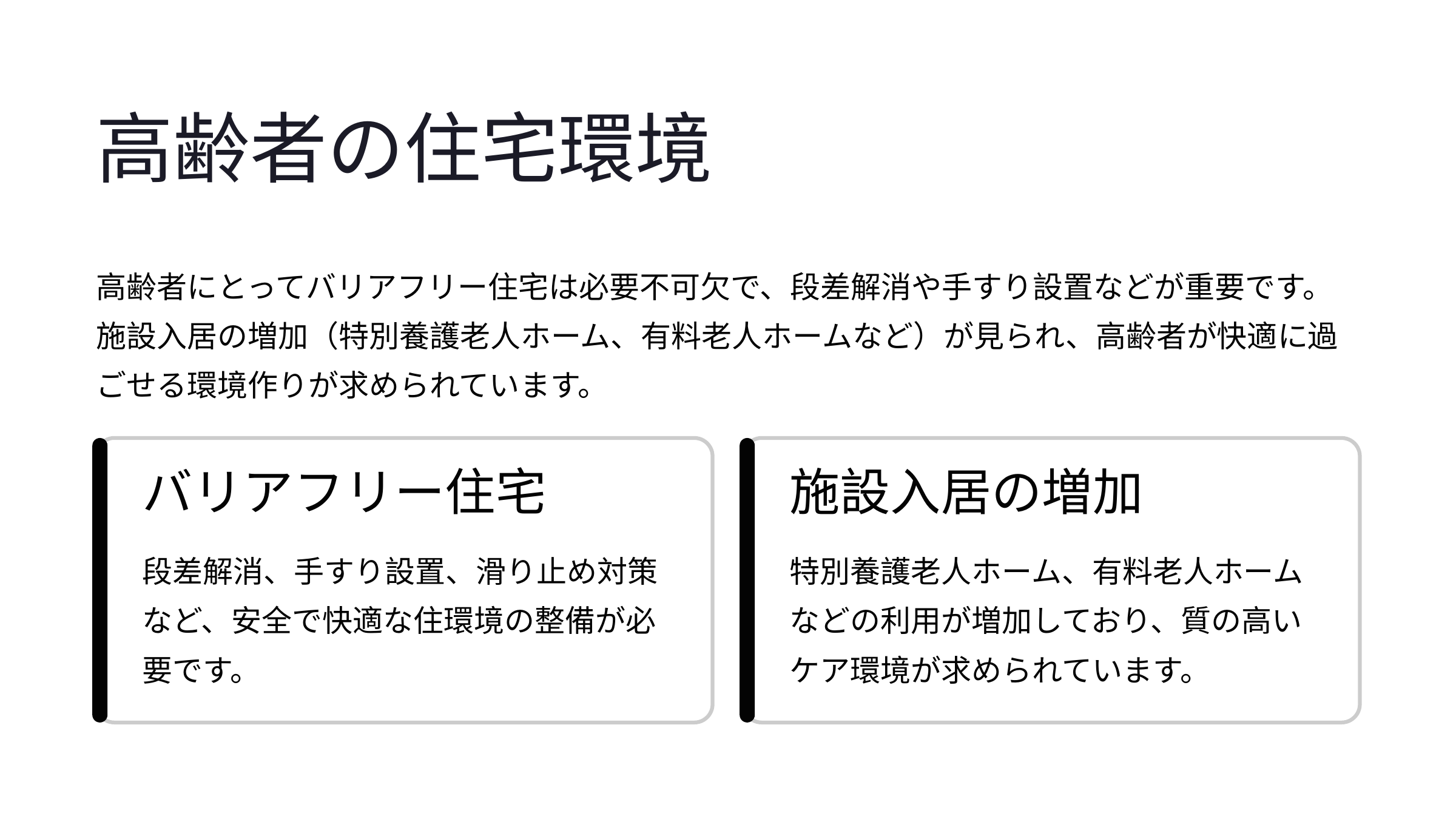

高齢者の住宅環境
高齢者にとってバリアフリー住宅は必要不可欠で、段差解消や手すり設置などが重要です。施設入居の増加（特別養護老人ホーム、有料老人ホームなど）が見られ、高齢者が快適に過ごせる環境作りが求められています。

バリアフリー住宅
施設入居の増加
段差解消、手すり設置、滑り止め対策など、安全で快適な住環境の整備が必要です。
特別養護老人ホーム、有料老人ホームなどの利用が増加しており、質の高いケア環境が求められています。